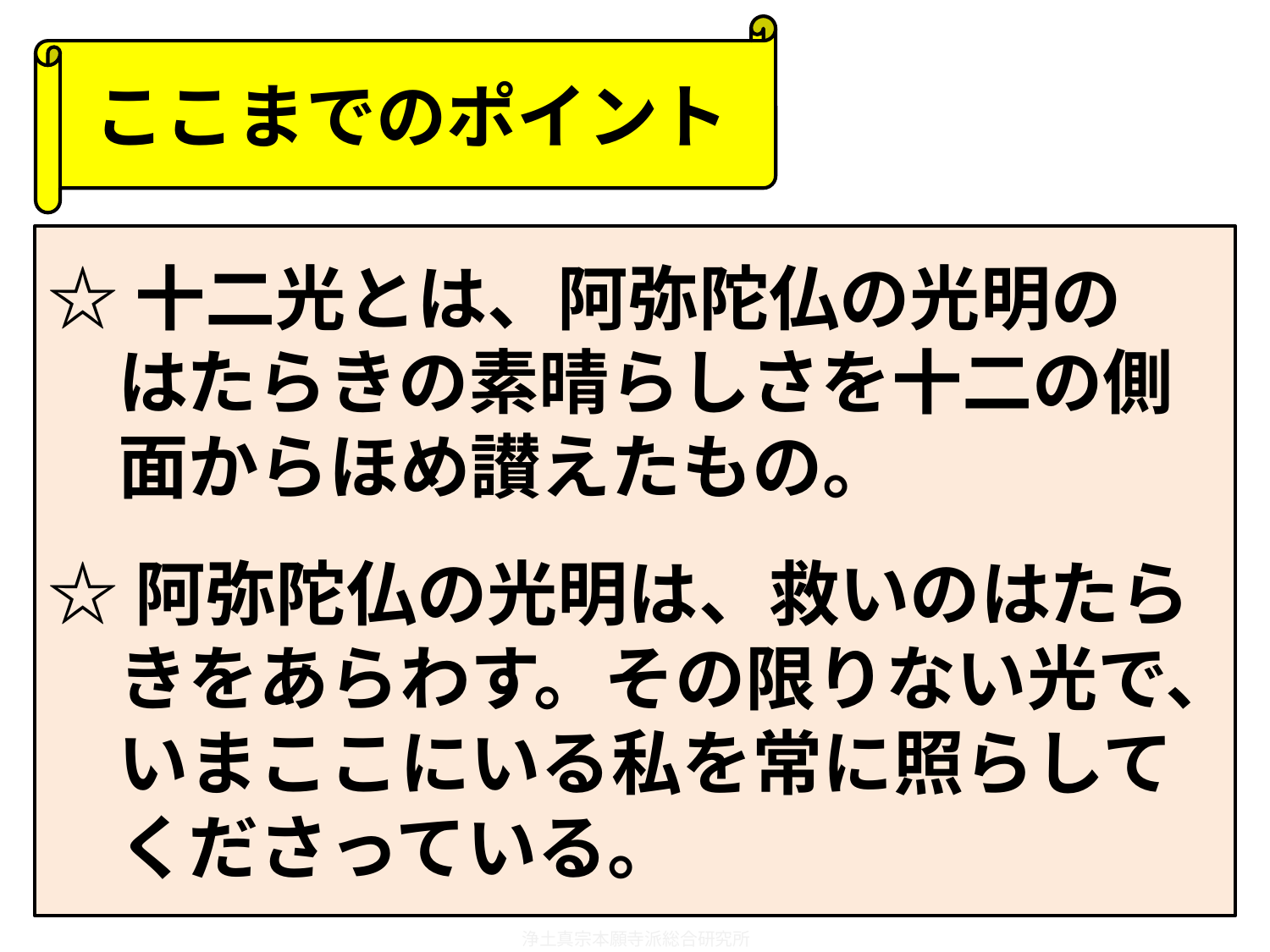

ここまでのポイント
☆十二光とは、阿弥陀仏の光明の
　はたらきの素晴らしさを十二の側
　面からほめ讃えたもの。

☆阿弥陀仏の光明は、救いのはたら
　きをあらわす。その限りない光で、
　いまここにいる私を常に照らして
　くださっている。